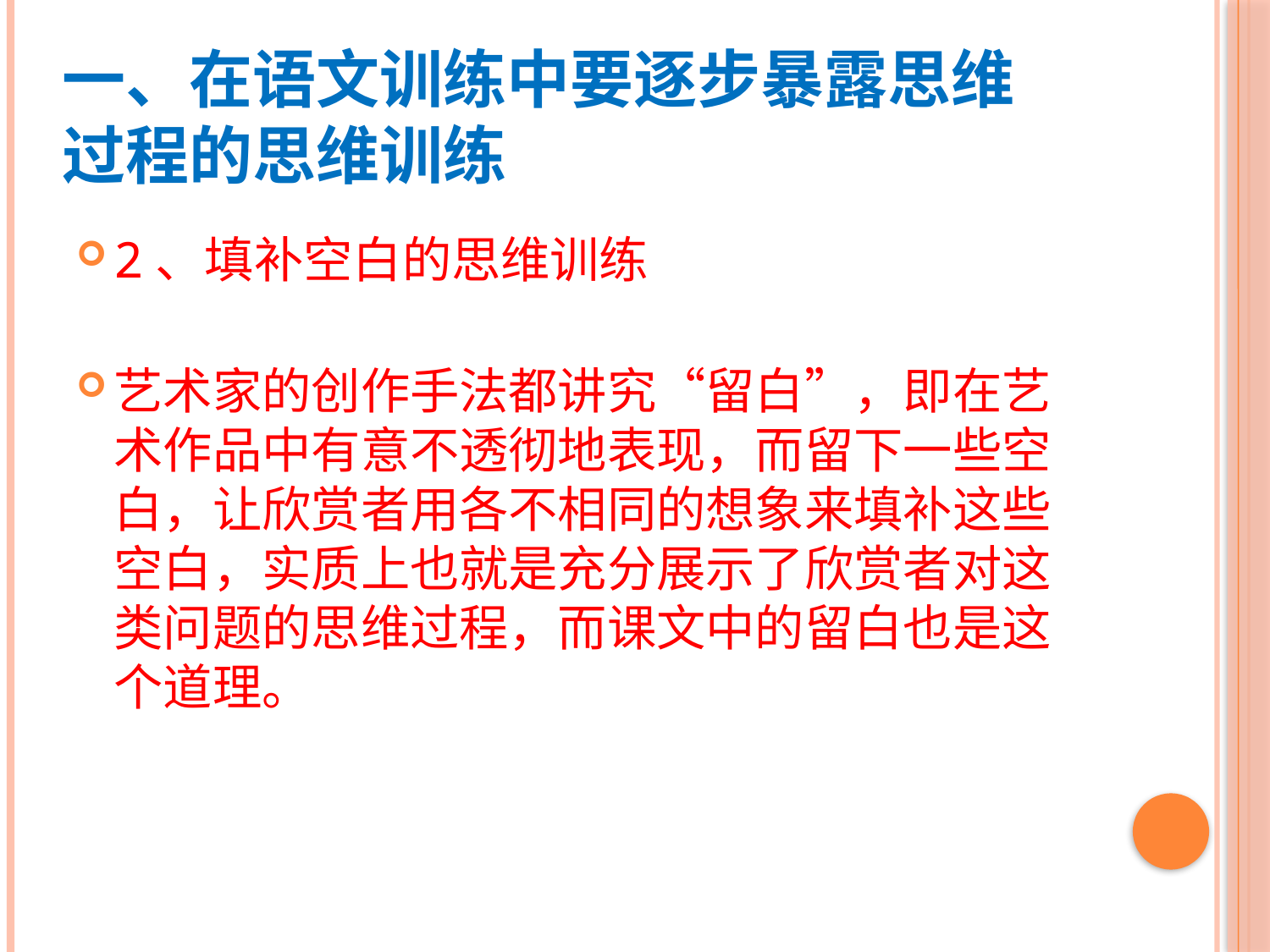

# 一、在语文训练中要逐步暴露思维过程的思维训练
2、填补空白的思维训练

艺术家的创作手法都讲究“留白”，即在艺术作品中有意不透彻地表现，而留下一些空白，让欣赏者用各不相同的想象来填补这些空白，实质上也就是充分展示了欣赏者对这类问题的思维过程，而课文中的留白也是这个道理。